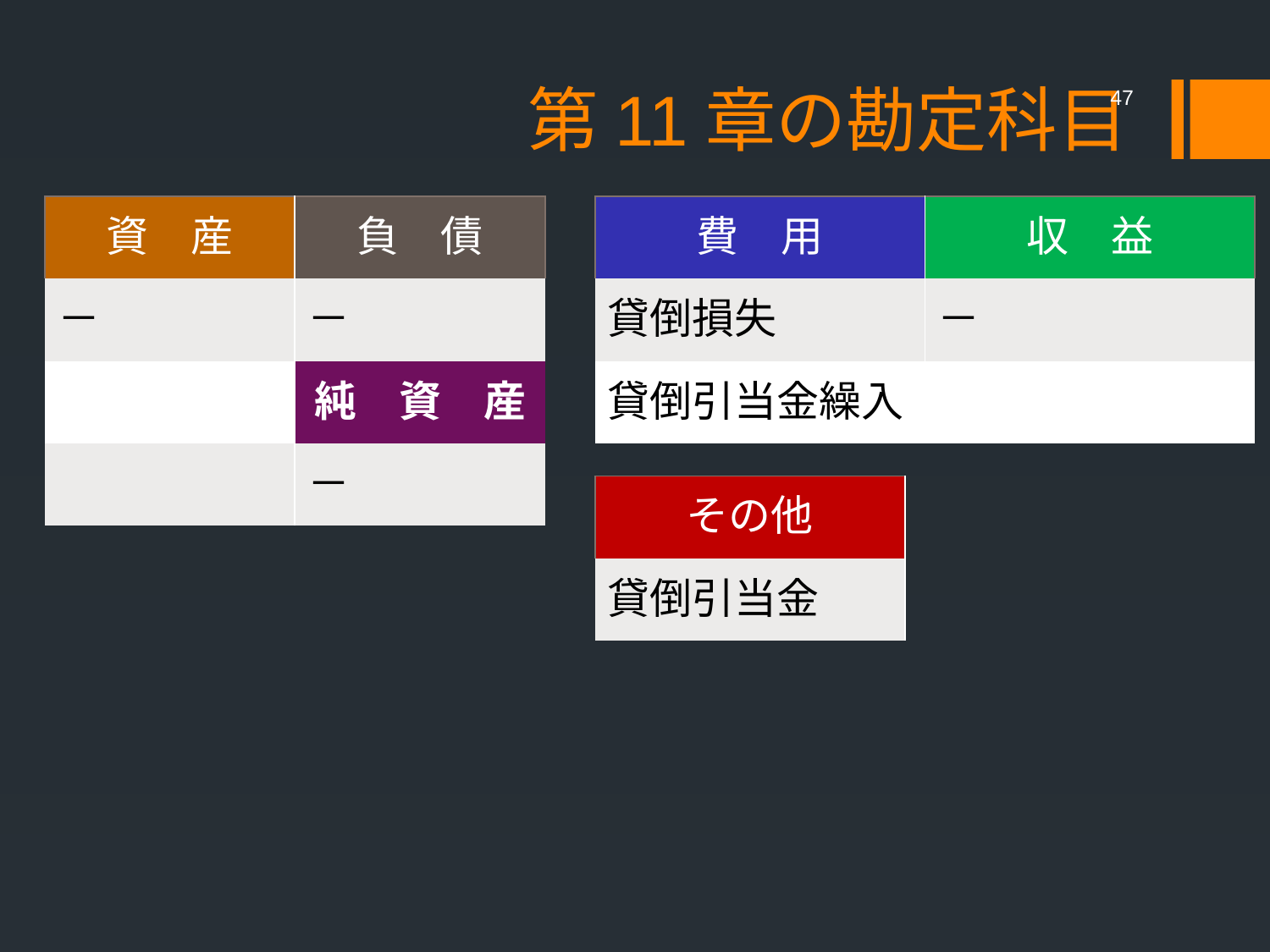

# 第11章の勘定科目
47
| 資　産 | 負　債 |
| --- | --- |
| － | － |
|  | 純　資　産 |
|  | － |
| 費　用 | 収　益 |
| --- | --- |
| 貸倒損失 | － |
| 貸倒引当金繰入 |  |
| その他 |
| --- |
| 貸倒引当金 |